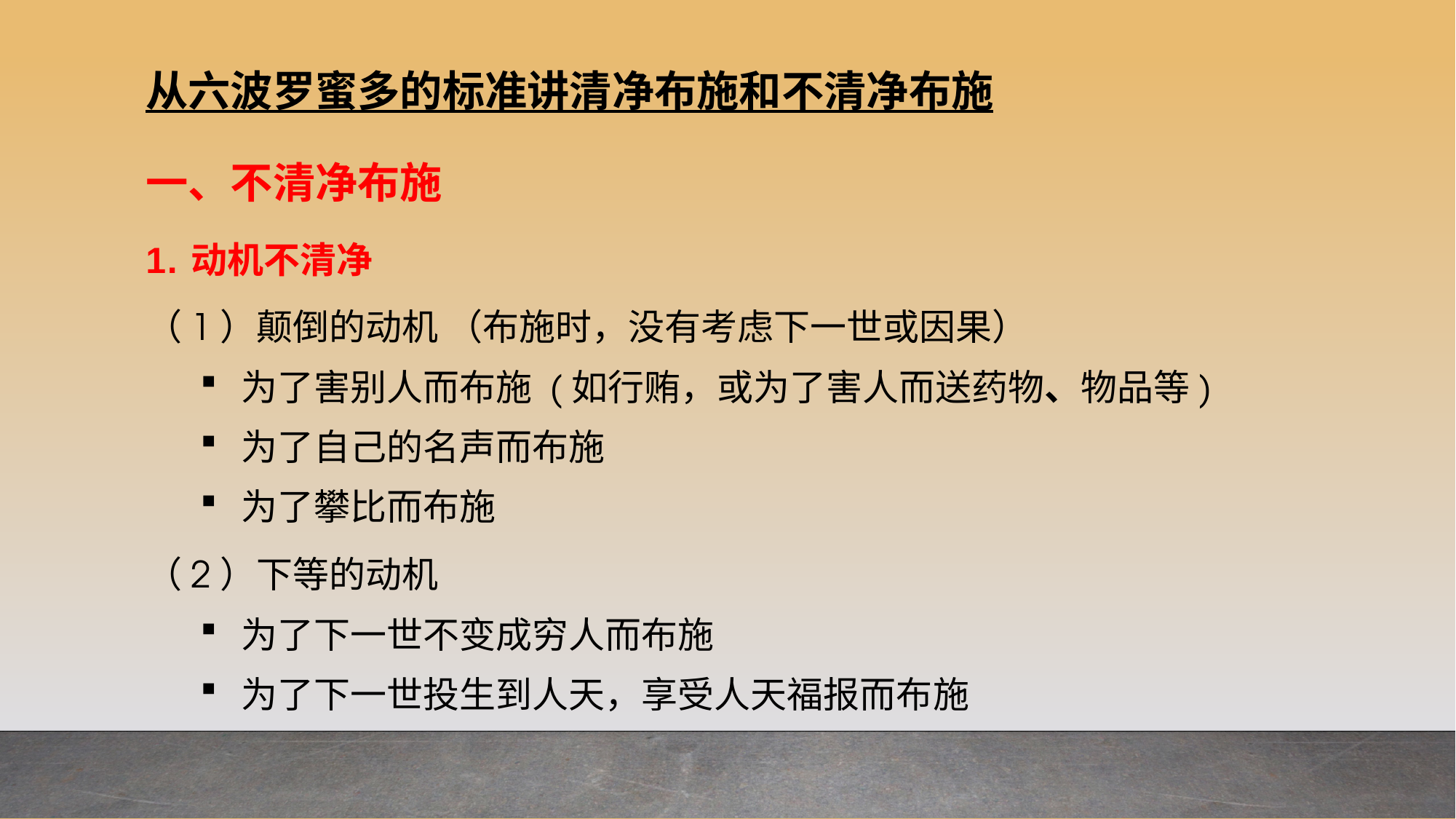

从六波罗蜜多的标准讲清净布施和不清净布施
一、不清净布施
动机不清净
（1）颠倒的动机 （布施时，没有考虑下一世或因果）
为了害别人而布施 (如行贿，或为了害人而送药物、物品等)
为了自己的名声而布施
为了攀比而布施
（2）下等的动机
为了下一世不变成穷人而布施
为了下一世投生到人天，享受人天福报而布施